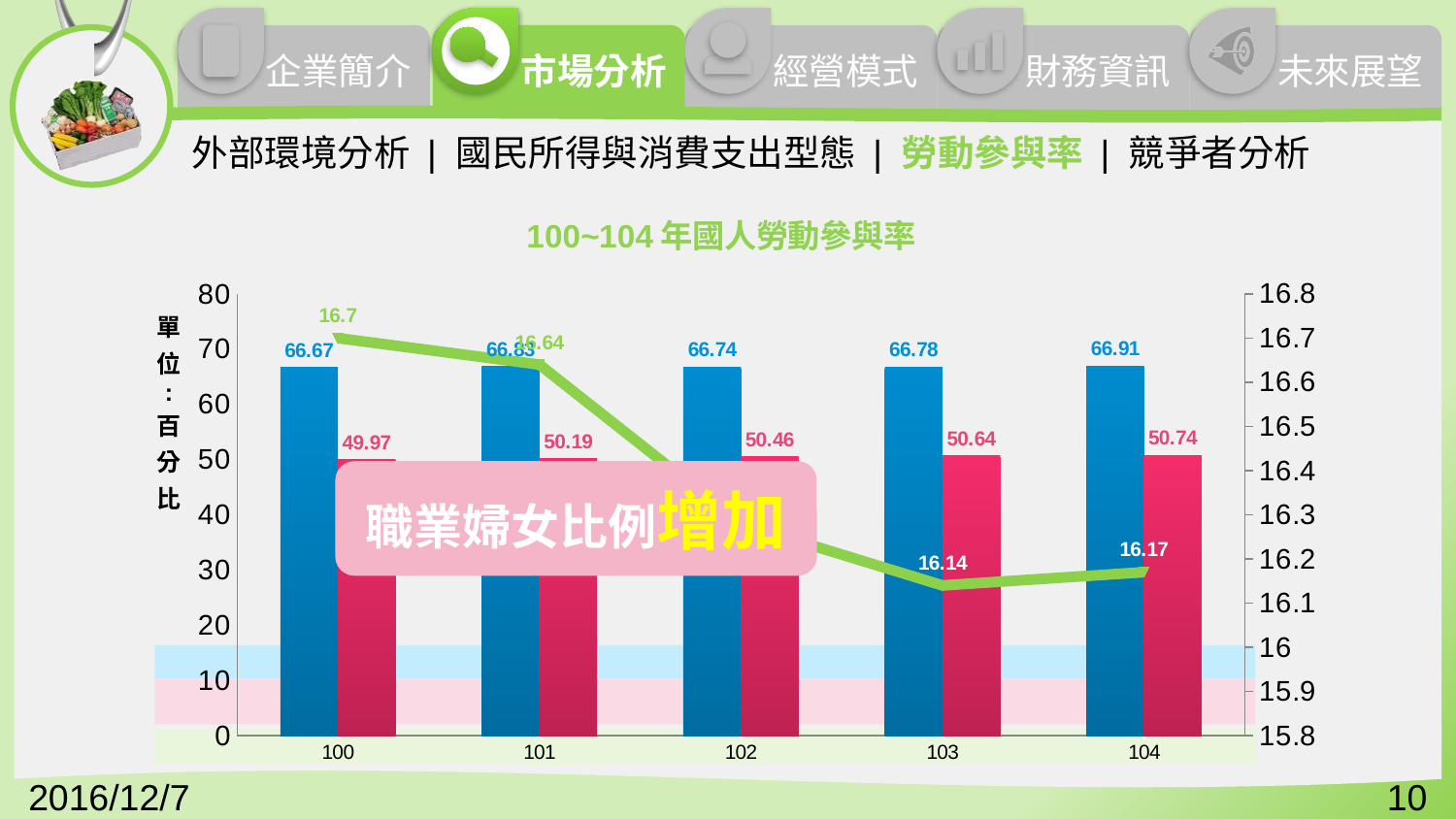

外部環境分析 | 國民所得與消費支出型態 | 勞動參與率 | 競爭者分析

### Chart: 100~104年國人勞動參與率

| Category | 男 | 女 | 兩者差距 |
|---|---|---|---|
| 100 | 66.67 | 49.97 | 16.700000000000003 |
| 101 | 66.83 | 50.19 | 16.64 |
| 102 | 66.74 | 50.46 | 16.279999999999994 |
| 103 | 66.78 | 50.64 | 16.14 |
| 104 | 66.91 | 50.74 | 16.169999999999995 |
職業婦女比例增加

2016/12/7
10